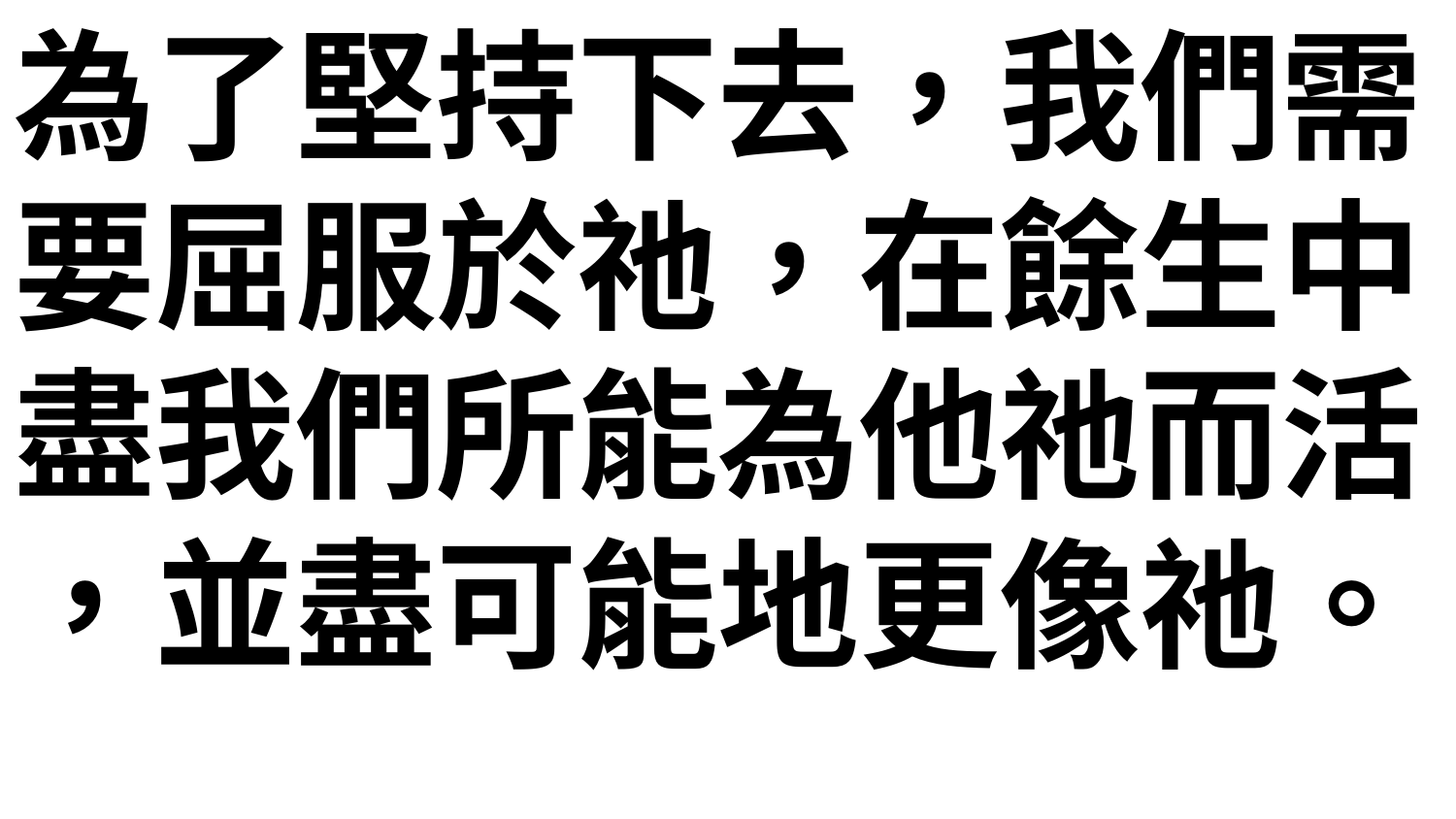

為了堅持下去，我們需要屈服於祂，在餘生中盡我們所能為他祂而活
，並盡可能地更像祂。